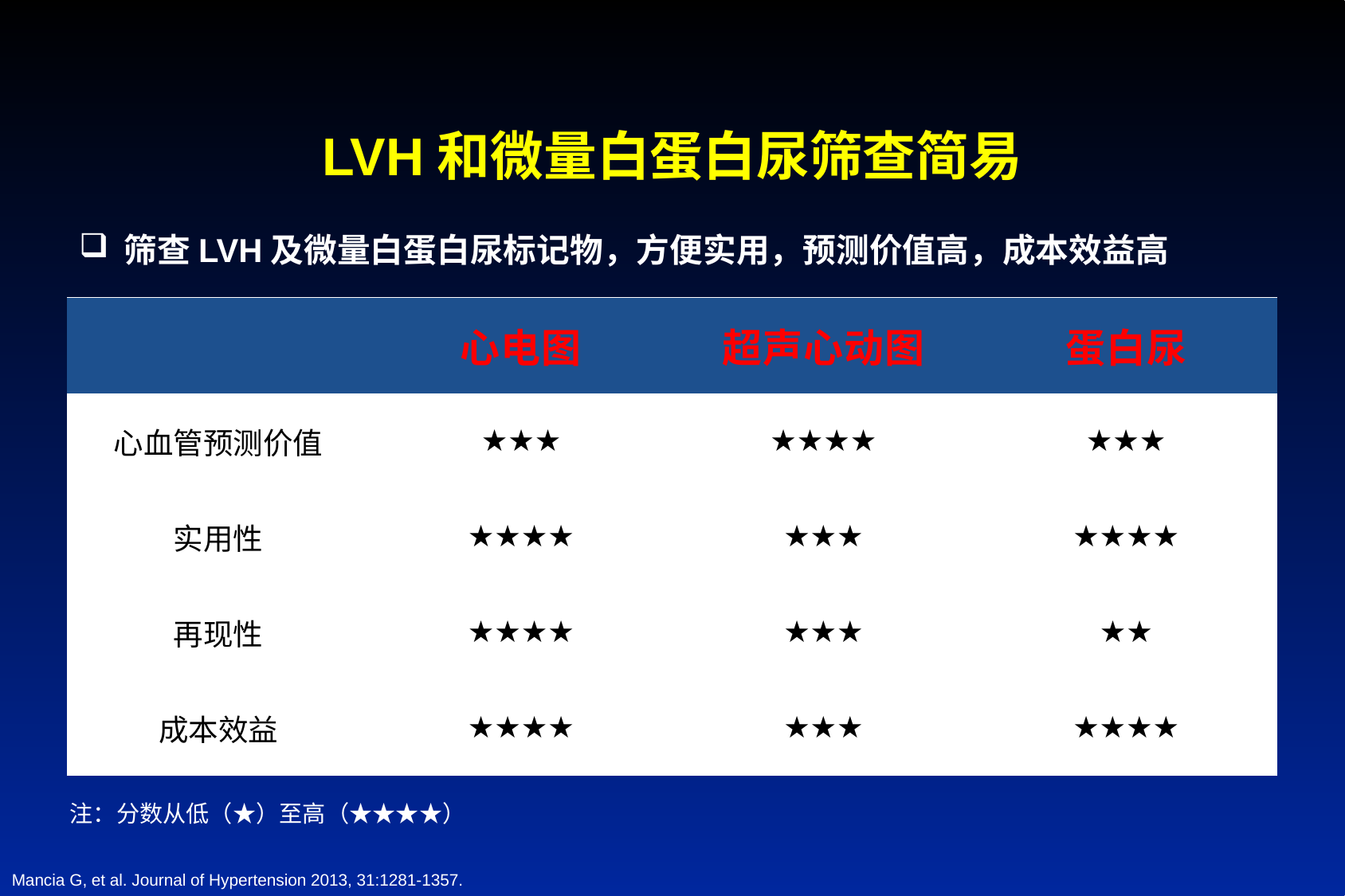

# LVH和微量白蛋白尿筛查简易
筛查LVH及微量白蛋白尿标记物，方便实用，预测价值高，成本效益高
|  | 心电图 | 超声心动图 | 蛋白尿 |
| --- | --- | --- | --- |
| 心血管预测价值 | ★★★ | ★★★★ | ★★★ |
| 实用性 | ★★★★ | ★★★ | ★★★★ |
| 再现性 | ★★★★ | ★★★ | ★★ |
| 成本效益 | ★★★★ | ★★★ | ★★★★ |
注：分数从低（★）至高（★★★★）
Mancia G, et al. Journal of Hypertension 2013, 31:1281-1357.